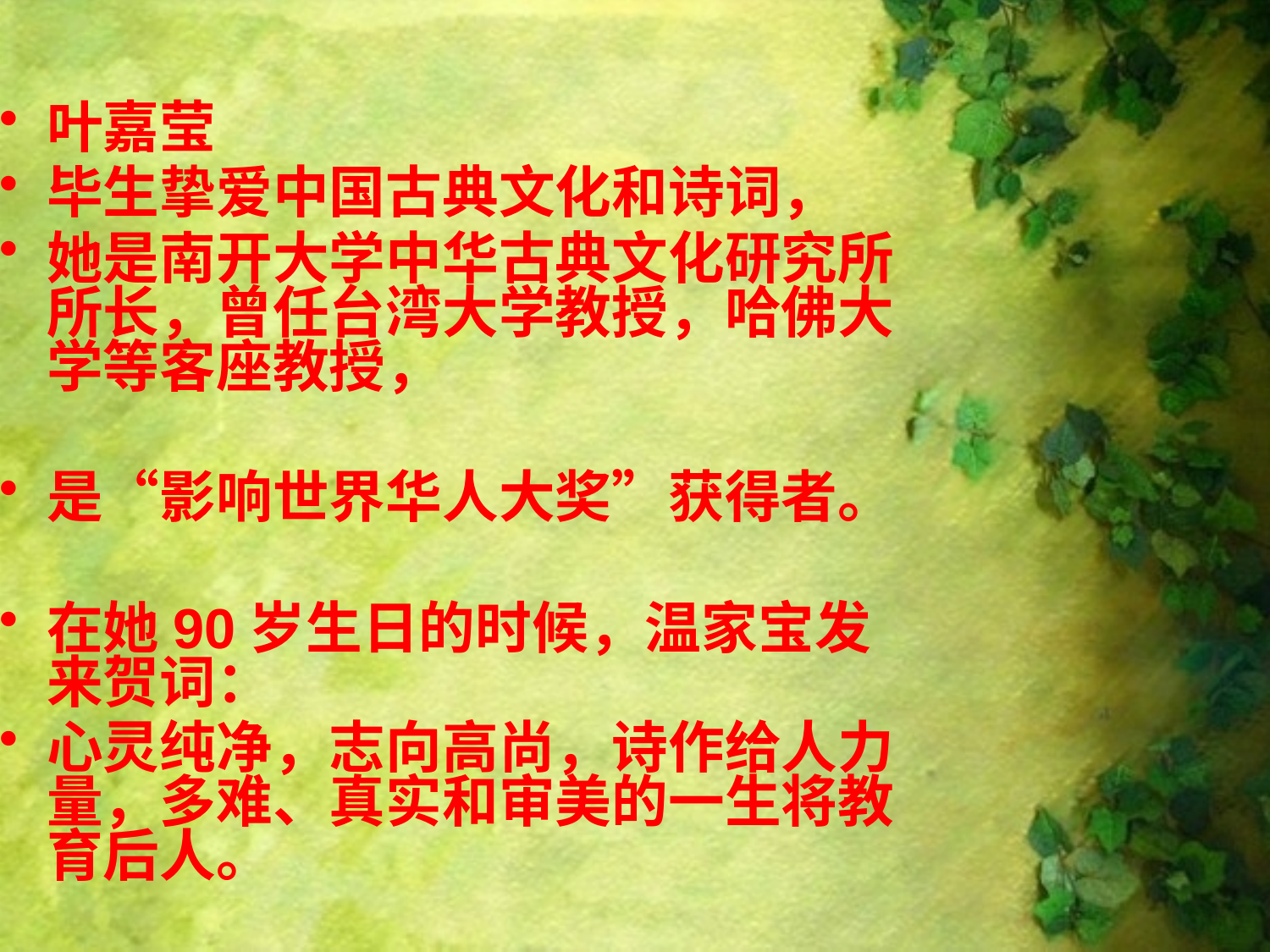

叶嘉莹
毕生挚爱中国古典文化和诗词，
她是南开大学中华古典文化研究所所长，曾任台湾大学教授，哈佛大学等客座教授，

是“影响世界华人大奖”获得者。

在她90岁生日的时候，温家宝发来贺词：
心灵纯净，志向高尚，诗作给人力量，多难、真实和审美的一生将教育后人。